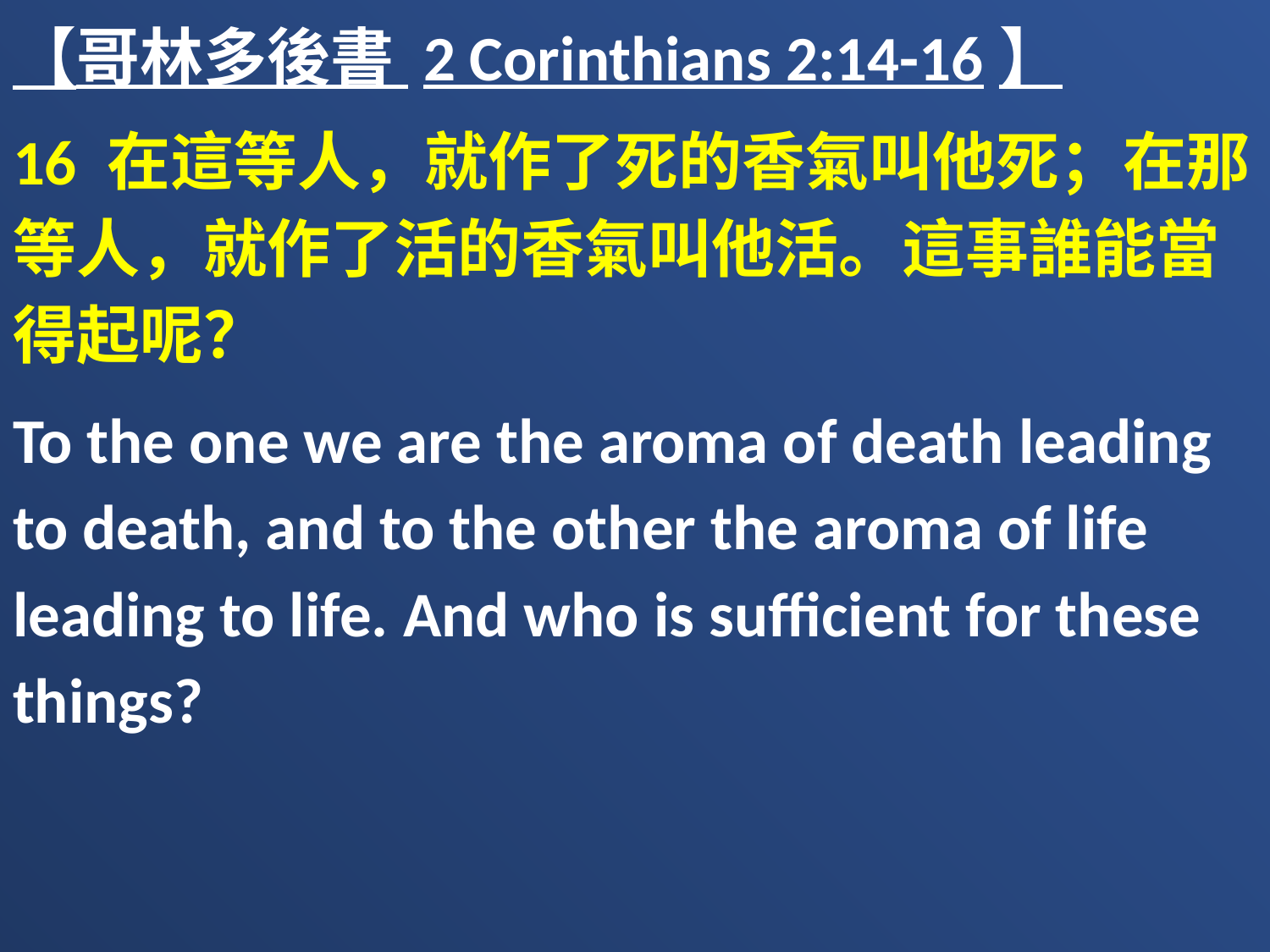

【哥林多後書 2 Corinthians 2:14-16】
16 在這等人，就作了死的香氣叫他死；在那等人，就作了活的香氣叫他活。這事誰能當得起呢？
To the one we are the aroma of death leading to death, and to the other the aroma of life leading to life. And who is sufficient for these things?